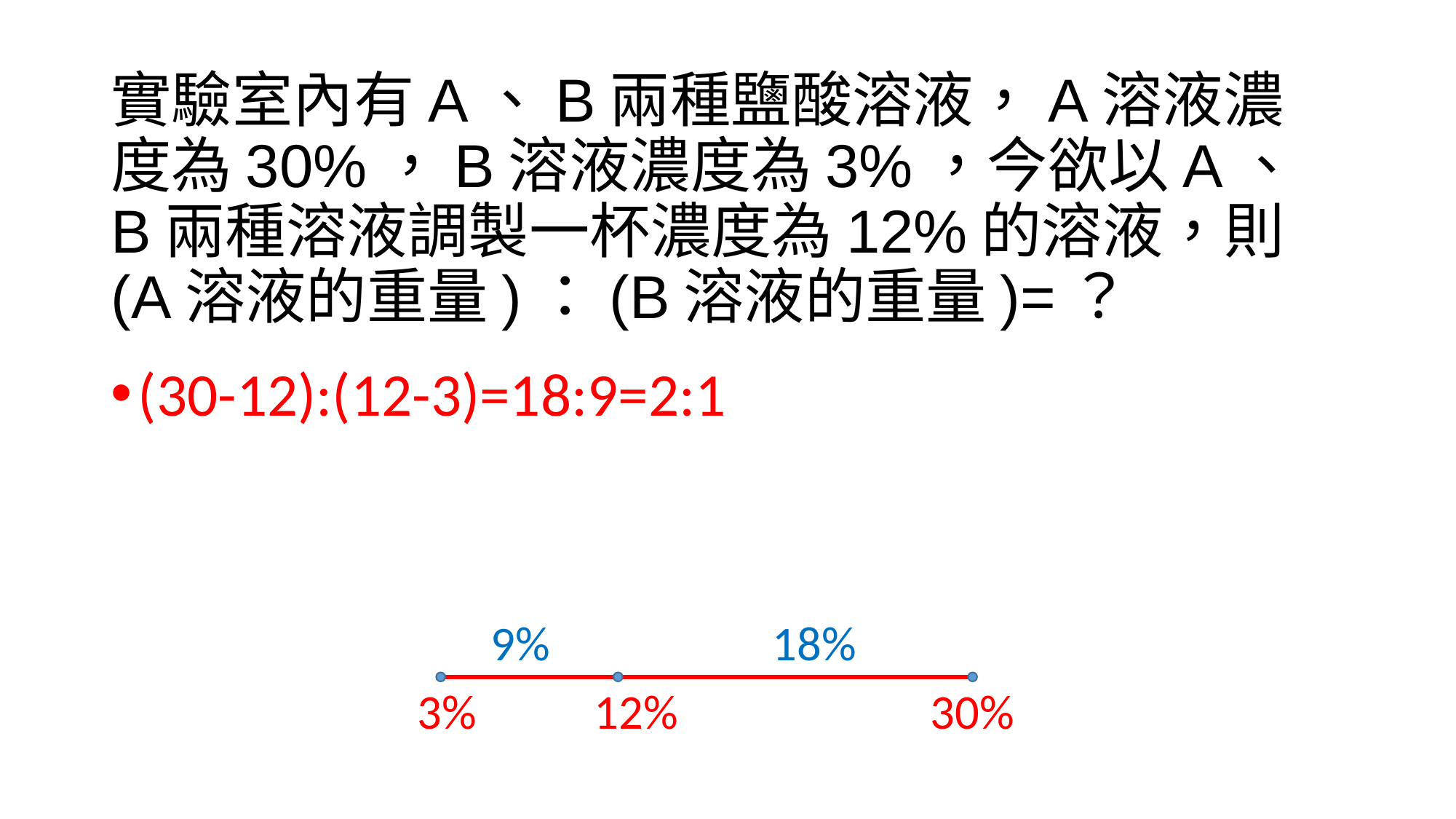

# 實驗室內有A、B兩種鹽酸溶液，A溶液濃度為30%，B溶液濃度為3%，今欲以A、B兩種溶液調製一杯濃度為12%的溶液，則(A溶液的重量)：(B溶液的重量)=？
(30-12):(12-3)=18:9=2:1
9%
18%

3%
12%
30%